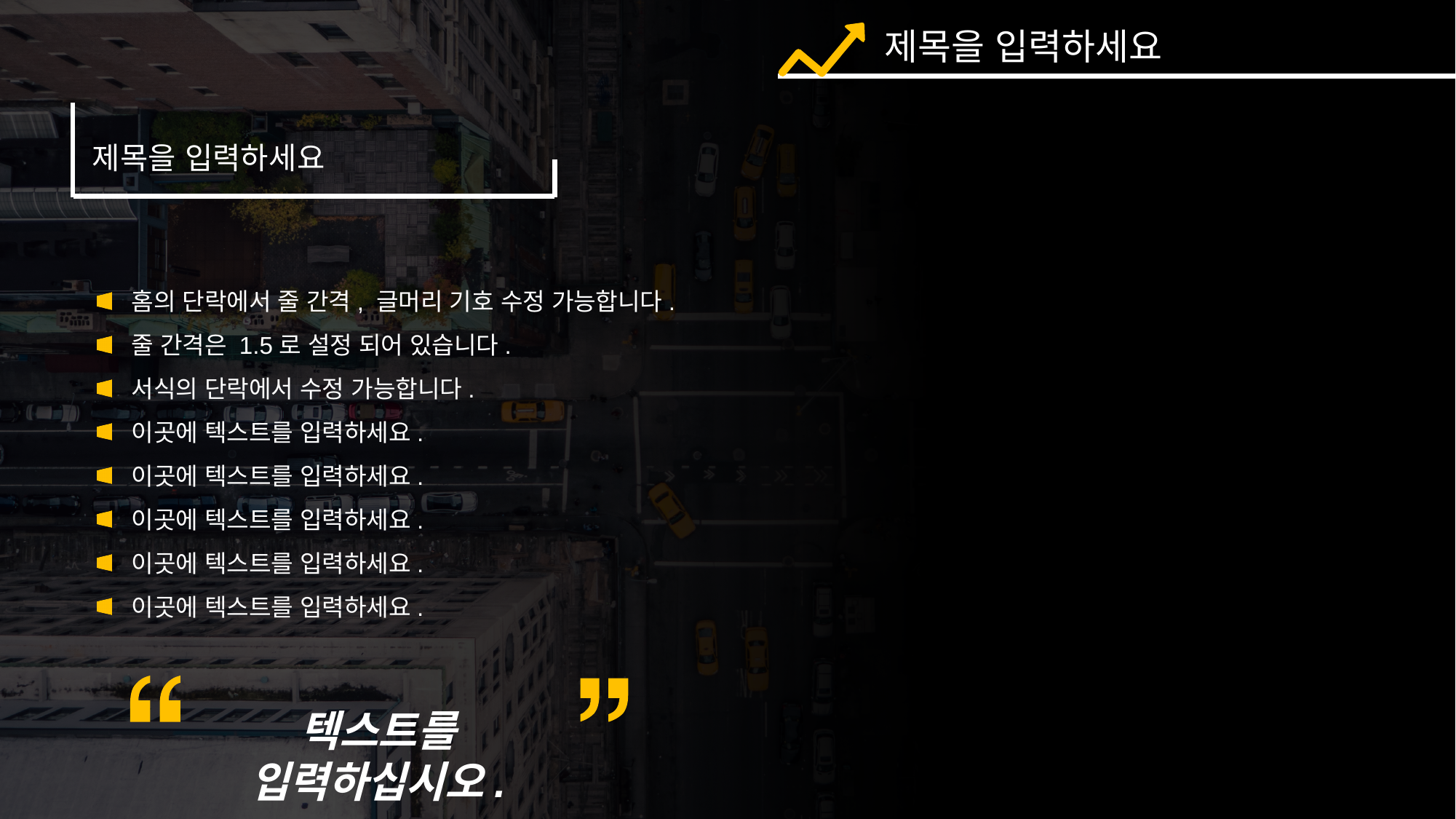

제목을 입력하세요

제목을 입력하세요
홈의 단락에서 줄 간격, 글머리 기호 수정 가능합니다.
줄 간격은 1.5로 설정 되어 있습니다.
서식의 단락에서 수정 가능합니다.
이곳에 텍스트를 입력하세요.
이곳에 텍스트를 입력하세요.
이곳에 텍스트를 입력하세요.
이곳에 텍스트를 입력하세요.
이곳에 텍스트를 입력하세요.

텍스트를 입력하십시오.